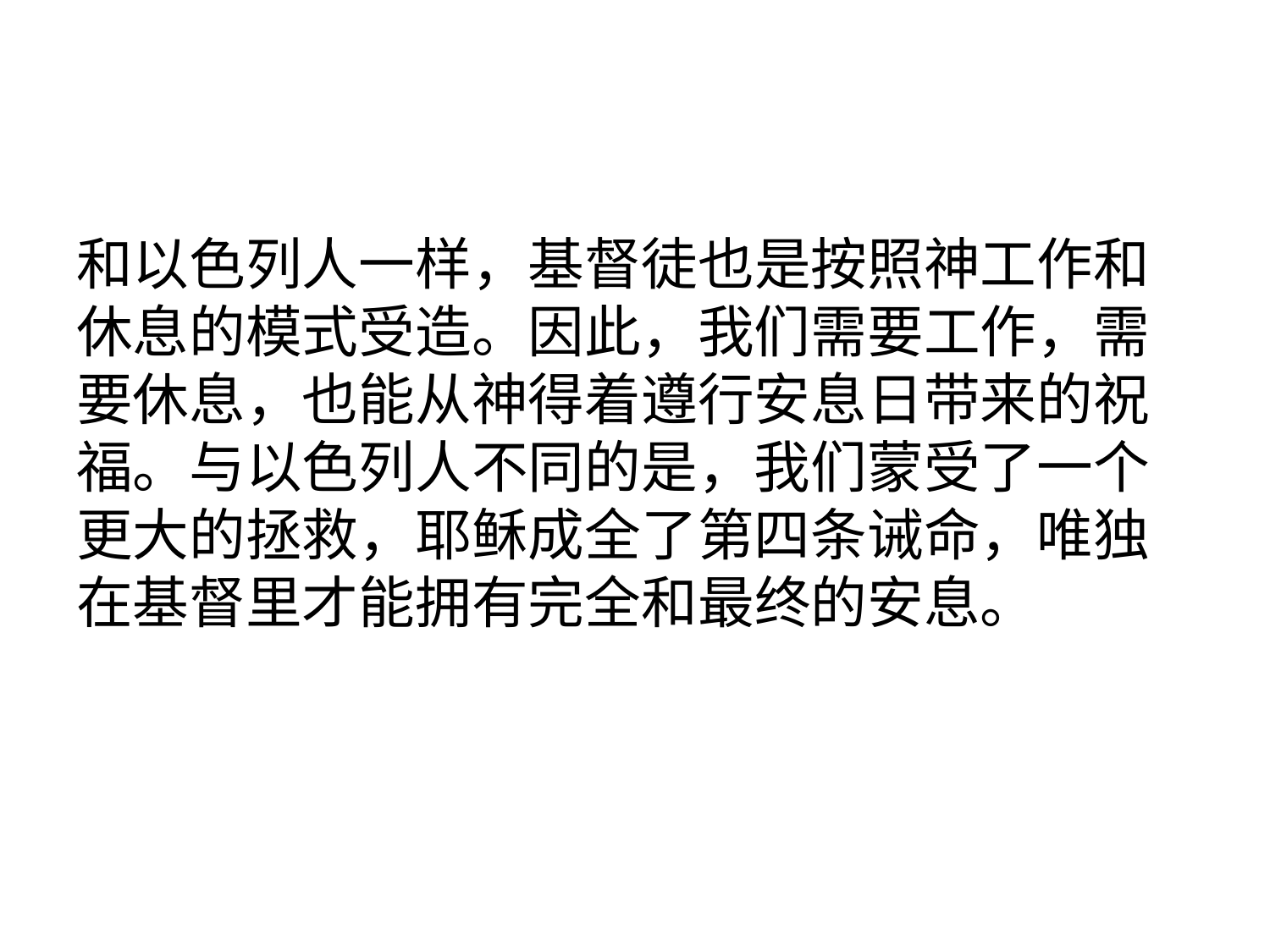

#
和以色列人一样，基督徒也是按照神工作和休息的模式受造。因此，我们需要工作，需要休息，也能从神得着遵行安息日带来的祝福。与以色列人不同的是，我们蒙受了一个更大的拯救，耶稣成全了第四条诫命，唯独在基督里才能拥有完全和最终的安息。